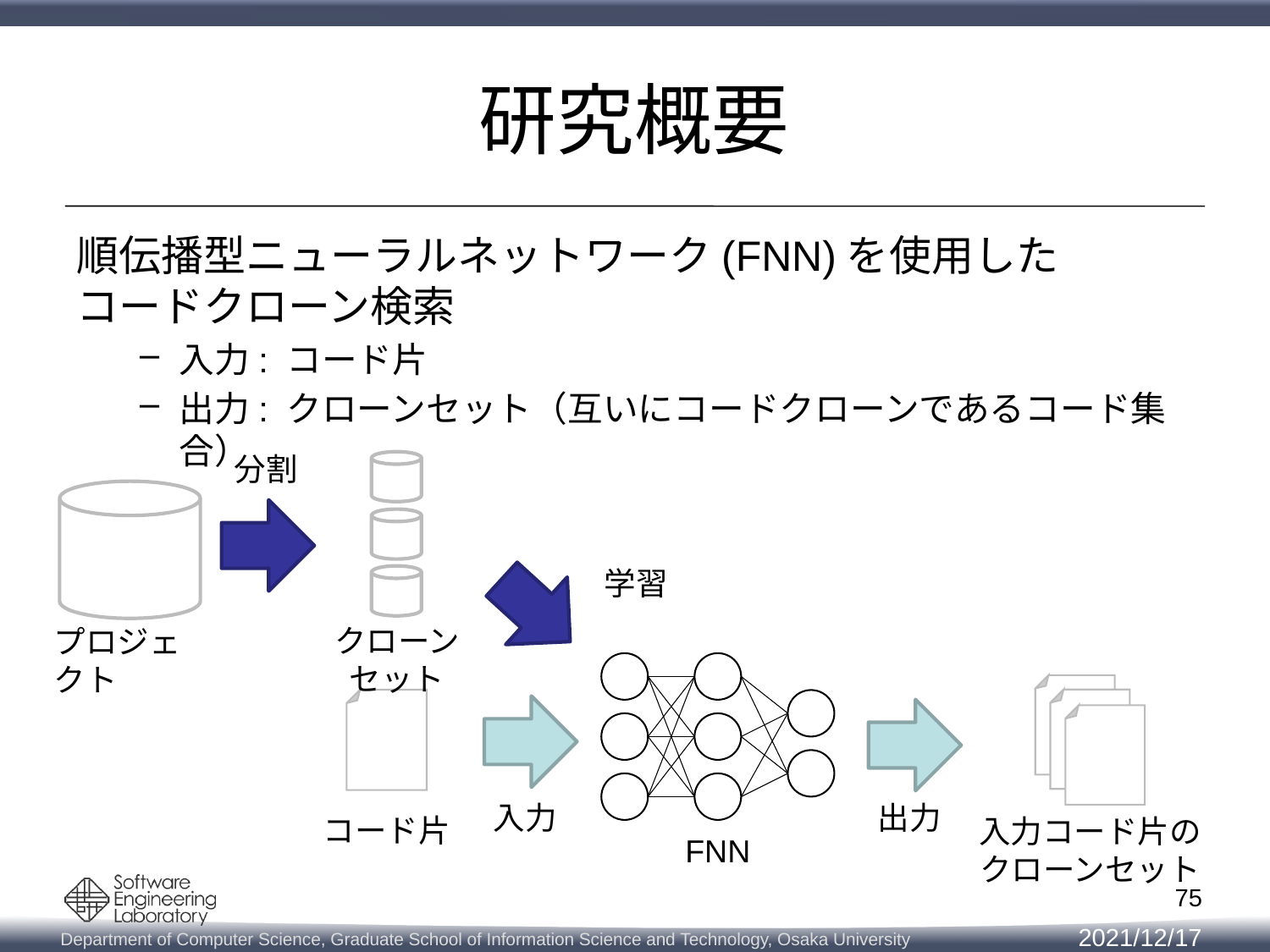

# 研究概要
順伝播型ニューラルネットワーク(FNN)を使用した
コードクローン検索
入力: コード片
出力: クローンセット（互いにコードクローンであるコード集合）
分割

学習

クローンセット
プロジェクト

FNN

入力コード片の
クローンセット

コード片

入力
出力
75
2021/12/17